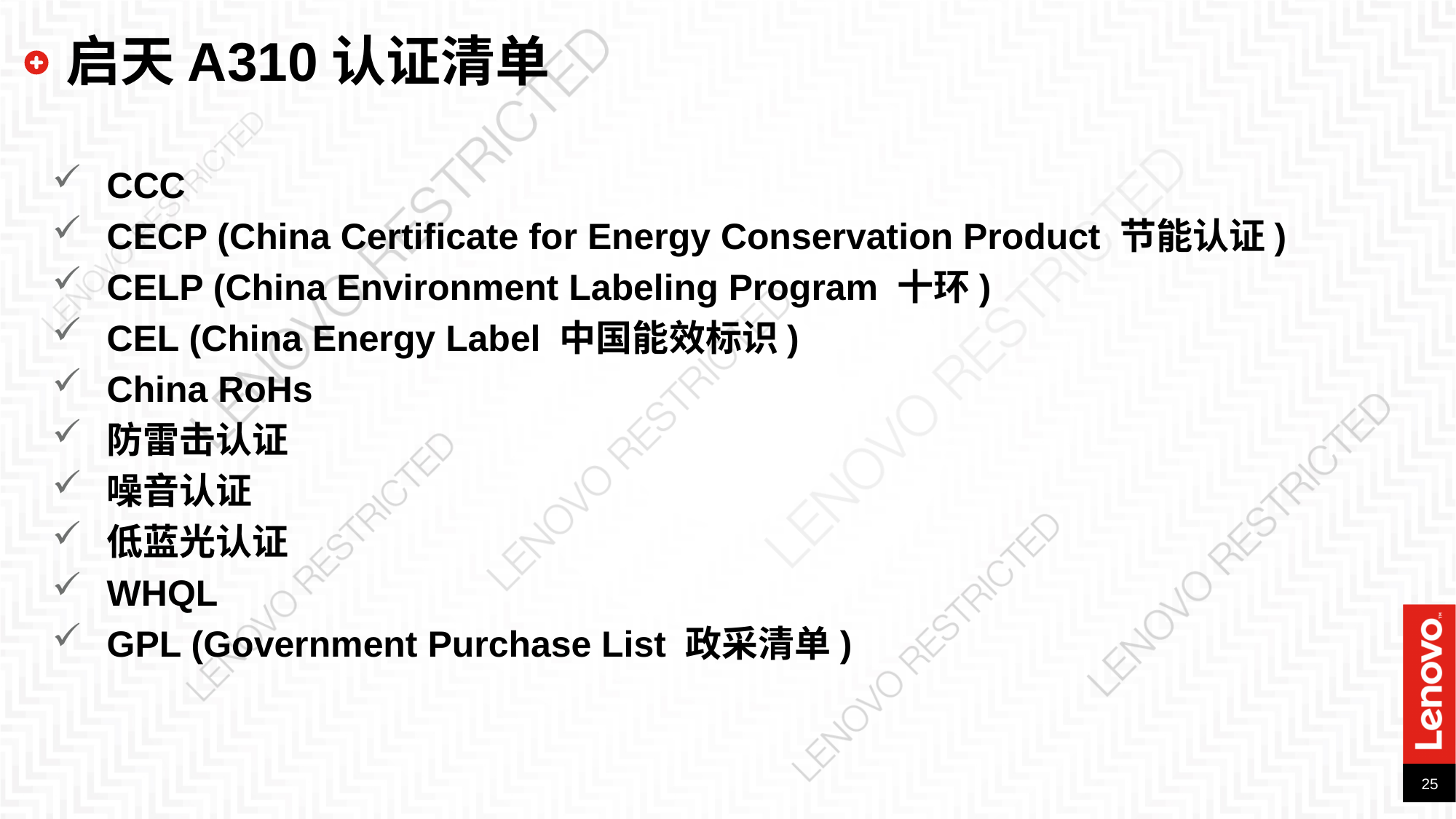

# 启天A310认证清单
CCC
CECP (China Certificate for Energy Conservation Product 节能认证)
CELP (China Environment Labeling Program 十环)
CEL (China Energy Label 中国能效标识)
China RoHs
防雷击认证
噪音认证
低蓝光认证
WHQL
GPL (Government Purchase List 政采清单)